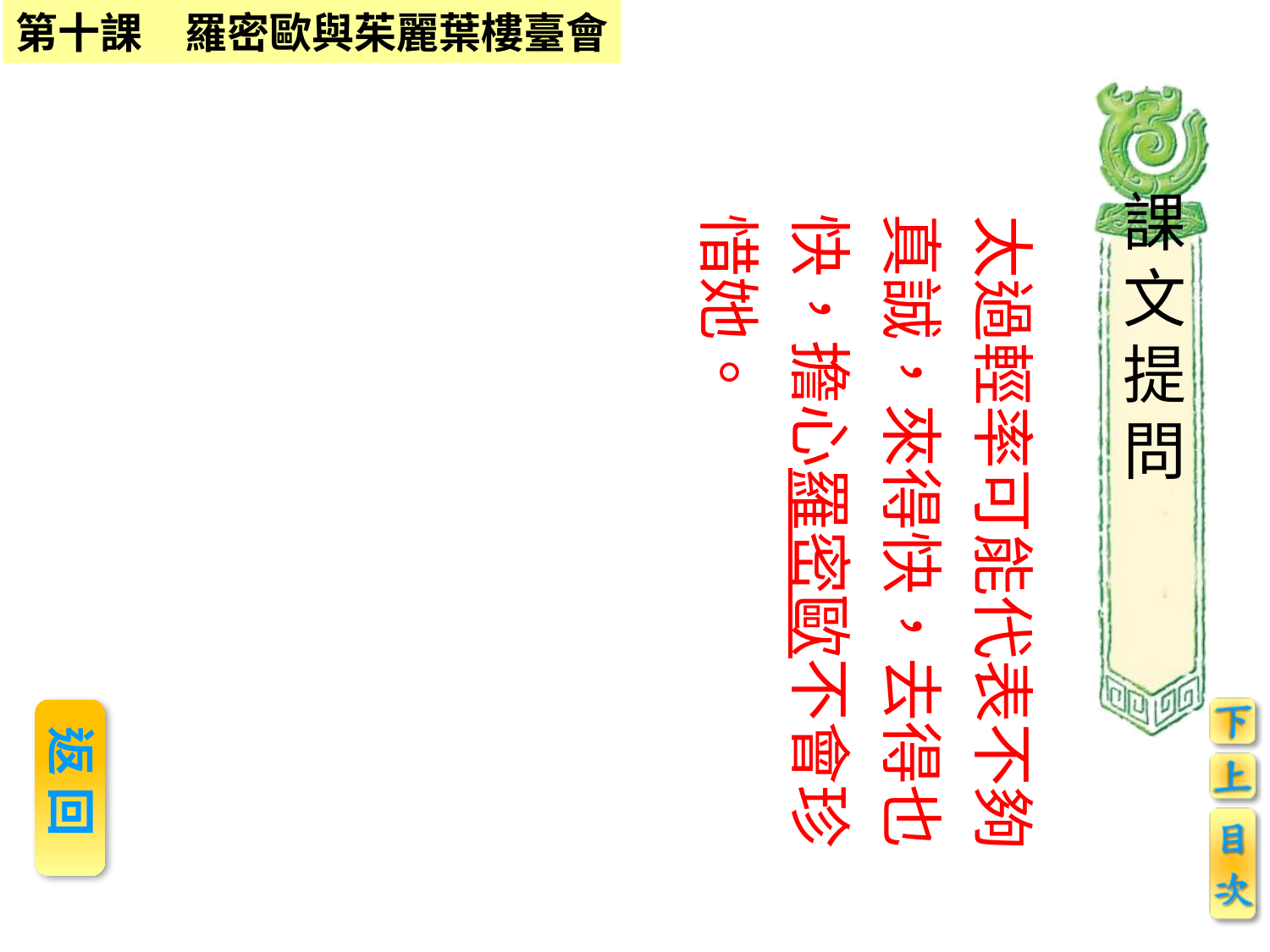

太過輕率可能代表不夠真誠，來得快，去得也快，擔心羅密歐不會珍惜她。
課文提問
 返 回